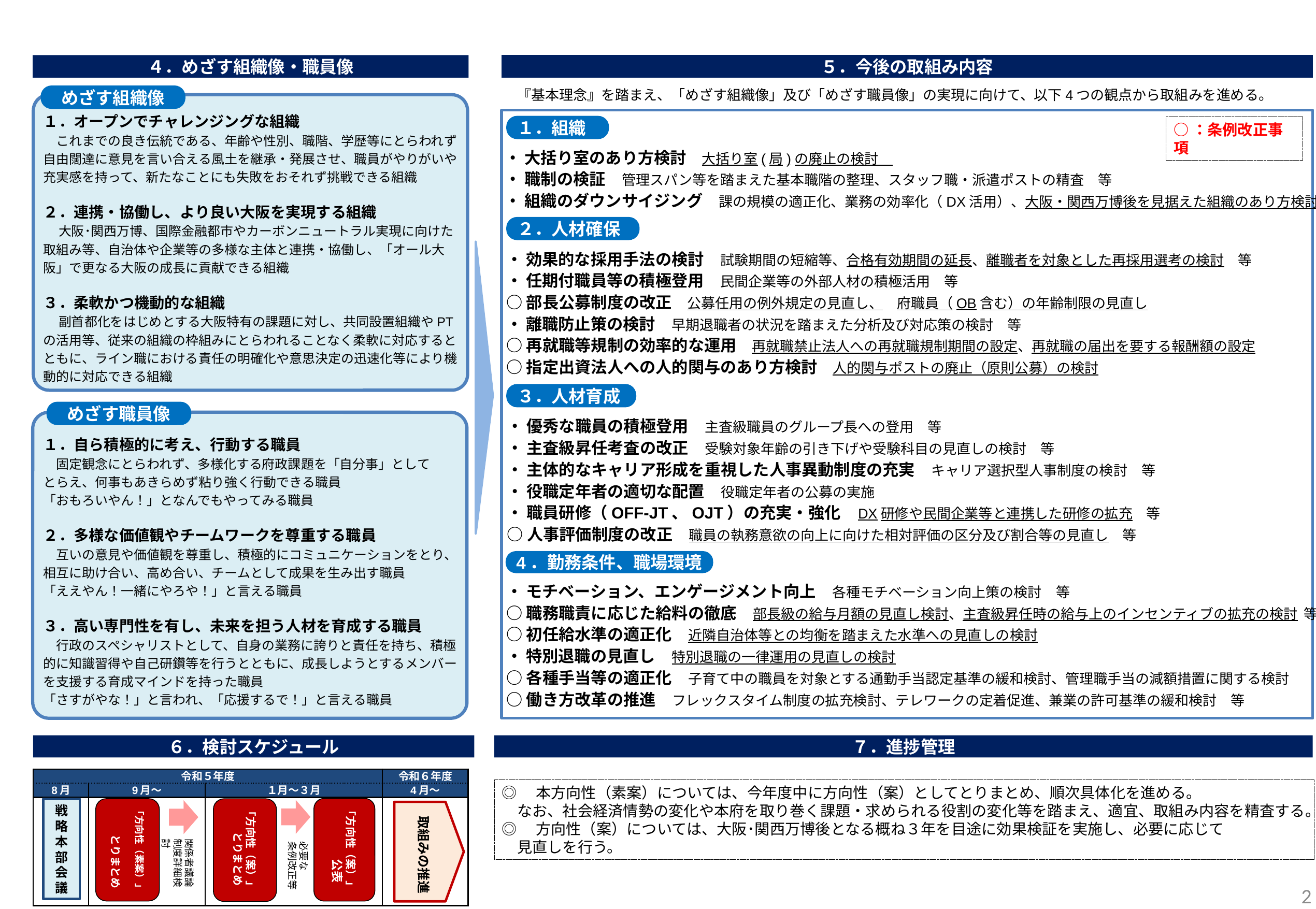

５．今後の取組み内容
４．めざす組織像・職員像
『基本理念』を踏まえ、「めざす組織像」及び「めざす職員像」の実現に向けて、以下4つの観点から取組みを進める。

めざす組織像

１．オープンでチャレンジングな組織
　これまでの良き伝統である、年齢や性別、職階、学歴等にとらわれず自由闊達に意見を言い合える風土を継承・発展させ、職員がやりがいや充実感を持って、新たなことにも失敗をおそれず挑戦できる組織

２．連携・協働し、より良い大阪を実現する組織
　大阪･関西万博、国際金融都市やカーボンニュートラル実現に向けた取組み等、自治体や企業等の多様な主体と連携・協働し、「オール大阪」で更なる大阪の成長に貢献できる組織

３．柔軟かつ機動的な組織
　副首都化をはじめとする大阪特有の課題に対し、共同設置組織やPTの活用等、従来の組織の枠組みにとらわれることなく柔軟に対応するとともに、ライン職における責任の明確化や意思決定の迅速化等により機動的に対応できる組織

１．組織
○：条例改正事項
・ 大括り室のあり方検討　大括り室(局)の廃止の検討
・ 職制の検証　管理スパン等を踏まえた基本職階の整理、スタッフ職・派遣ポストの精査　等
・ 組織のダウンサイジング　課の規模の適正化、業務の効率化（DX活用）、大阪・関西万博後を見据えた組織のあり方検討 等
２．人材確保
・ 効果的な採用手法の検討　試験期間の短縮等、合格有効期間の延長、離職者を対象とした再採用選考の検討　等
・ 任期付職員等の積極登用　民間企業等の外部人材の積極活用　等
○部長公募制度の改正　公募任用の例外規定の見直し、　府職員（OB含む）の年齢制限の見直し
・ 離職防止策の検討　早期退職者の状況を踏まえた分析及び対応策の検討　等
○再就職等規制の効率的な運用　再就職禁止法人への再就職規制期間の設定、再就職の届出を要する報酬額の設定
○指定出資法人への人的関与のあり方検討　人的関与ポストの廃止（原則公募）の検討

３．人材育成
めざす職員像
・ 優秀な職員の積極登用　主査級職員のグループ長への登用　等
・ 主査級昇任考査の改正　受験対象年齢の引き下げや受験科目の見直しの検討　等
・ 主体的なキャリア形成を重視した人事異動制度の充実　キャリア選択型人事制度の検討　等
・ 役職定年者の適切な配置　役職定年者の公募の実施
・ 職員研修（OFF-JT、OJT）の充実・強化　DX研修や民間企業等と連携した研修の拡充　等
○人事評価制度の改正　職員の執務意欲の向上に向けた相対評価の区分及び割合等の見直し　等

１．自ら積極的に考え、行動する職員
　固定観念にとらわれず、多様化する府政課題を「自分事」として
とらえ、何事もあきらめず粘り強く行動できる職員
「おもろいやん！」となんでもやってみる職員

２．多様な価値観やチームワークを尊重する職員
　互いの意見や価値観を尊重し、積極的にコミュニケーションをとり、
相互に助け合い、高め合い、チームとして成果を生み出す職員
「ええやん！一緒にやろや！」と言える職員

３．高い専門性を有し、未来を担う人材を育成する職員
　行政のスペシャリストとして、自身の業務に誇りと責任を持ち、積極的に知識習得や自己研鑽等を行うとともに、成長しようとするメンバーを支援する育成マインドを持った職員
「さすがやな！」と言われ、「応援するで！」と言える職員
4．勤務条件、職場環境
・ モチベーション、エンゲージメント向上　各種モチベーション向上策の検討　等
○職務職責に応じた給料の徹底　部長級の給与月額の見直し検討、主査級昇任時の給与上のインセンティブの拡充の検討  等
○初任給水準の適正化　近隣自治体等との均衡を踏まえた水準への見直しの検討
・ 特別退職の見直し　特別退職の一律運用の見直しの検討
○各種手当等の適正化　子育て中の職員を対象とする通勤手当認定基準の緩和検討、管理職手当の減額措置に関する検討
○働き方改革の推進　フレックスタイム制度の拡充検討、テレワークの定着促進、兼業の許可基準の緩和検討　等
６．検討スケジュール
７．進捗管理
| 令和５年度 |  |  | 令和６年度 |
| --- | --- | --- | --- |
| 8月 | 9月～ | １月～３月 | 4月～ |
|  |  |  |  |
◎　本方向性（素案）については、今年度中に方向性（案）としてとりまとめ、順次具体化を進める。
　なお、社会経済情勢の変化や本府を取り巻く課題・求められる役割の変化等を踏まえ、適宜、取組み内容を精査する。
◎　方向性（案）については、大阪･関西万博後となる概ね３年を目途に効果検証を実施し、必要に応じて
　見直しを行う。
「方向性（案）」
　　　　　公表
「方向性（素案）」
　　　とりまとめ
「方向性（案）」
　　  とりまとめ
戦略本部会議

取組みの推進
関係者議論
制度詳細検討
必要な
条例改正等

2